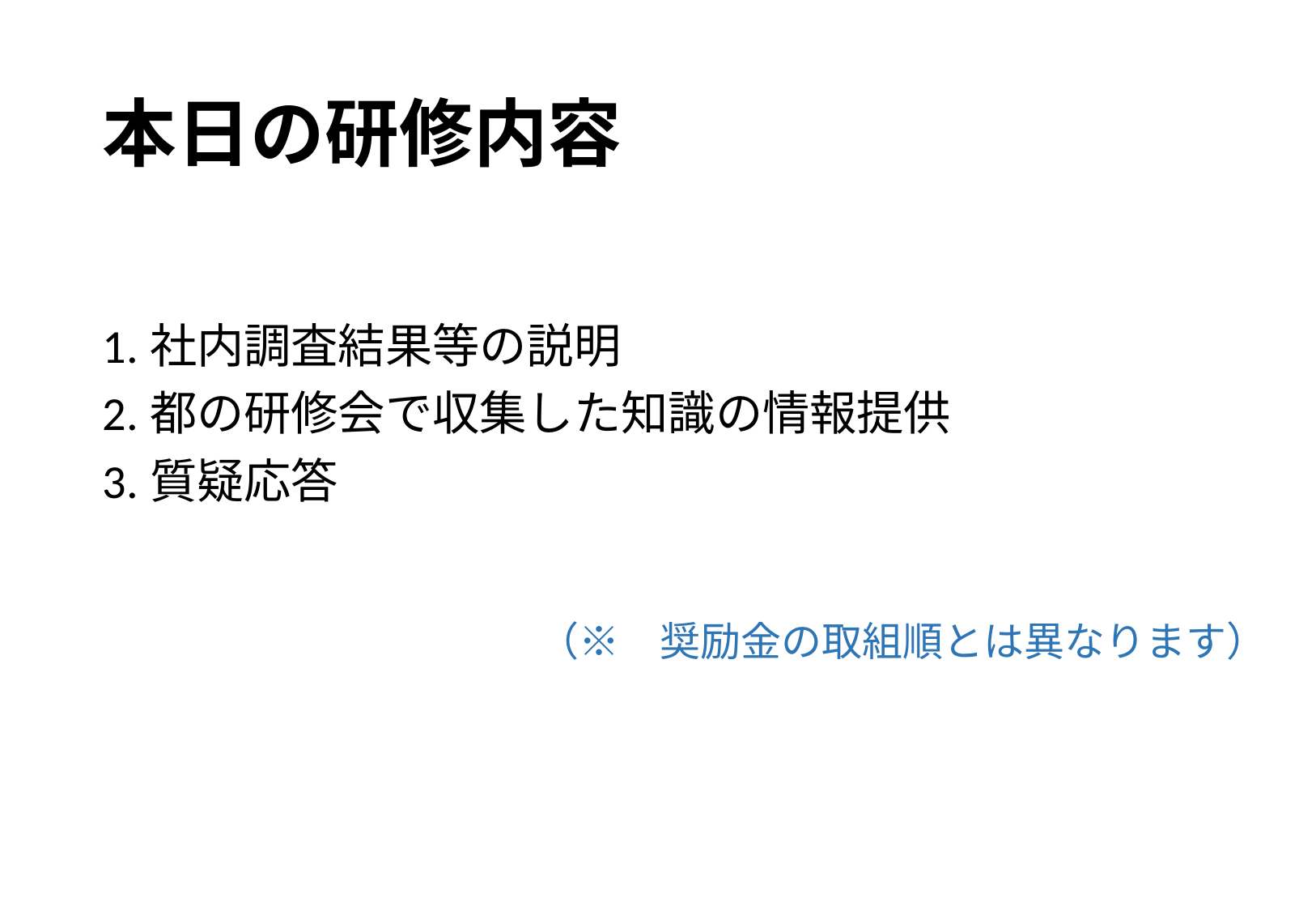

# 本日の研修内容

1.社内調査結果等の説明
2.都の研修会で収集した知識の情報提供
3.質疑応答
（※　奨励金の取組順とは異なります）